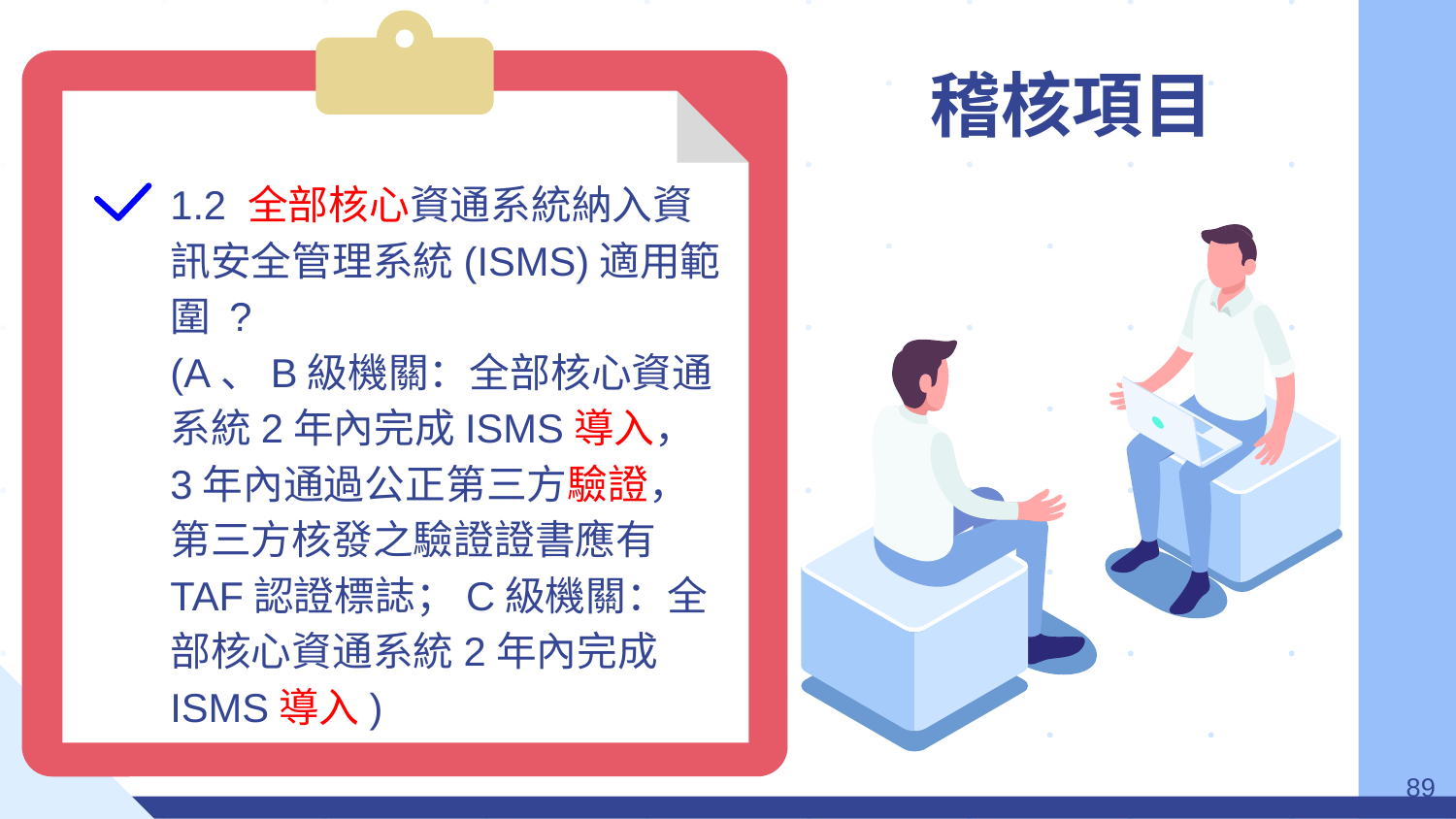

# 稽核項目
1.2 全部核心資通系統納入資訊安全管理系統(ISMS)適用範圍 ?
(A、B級機關：全部核心資通系統2年內完成ISMS導入，3年內通過公正第三方驗證，第三方核發之驗證證書應有TAF認證標誌；C級機關：全部核心資通系統2年內完成ISMS導入)

89